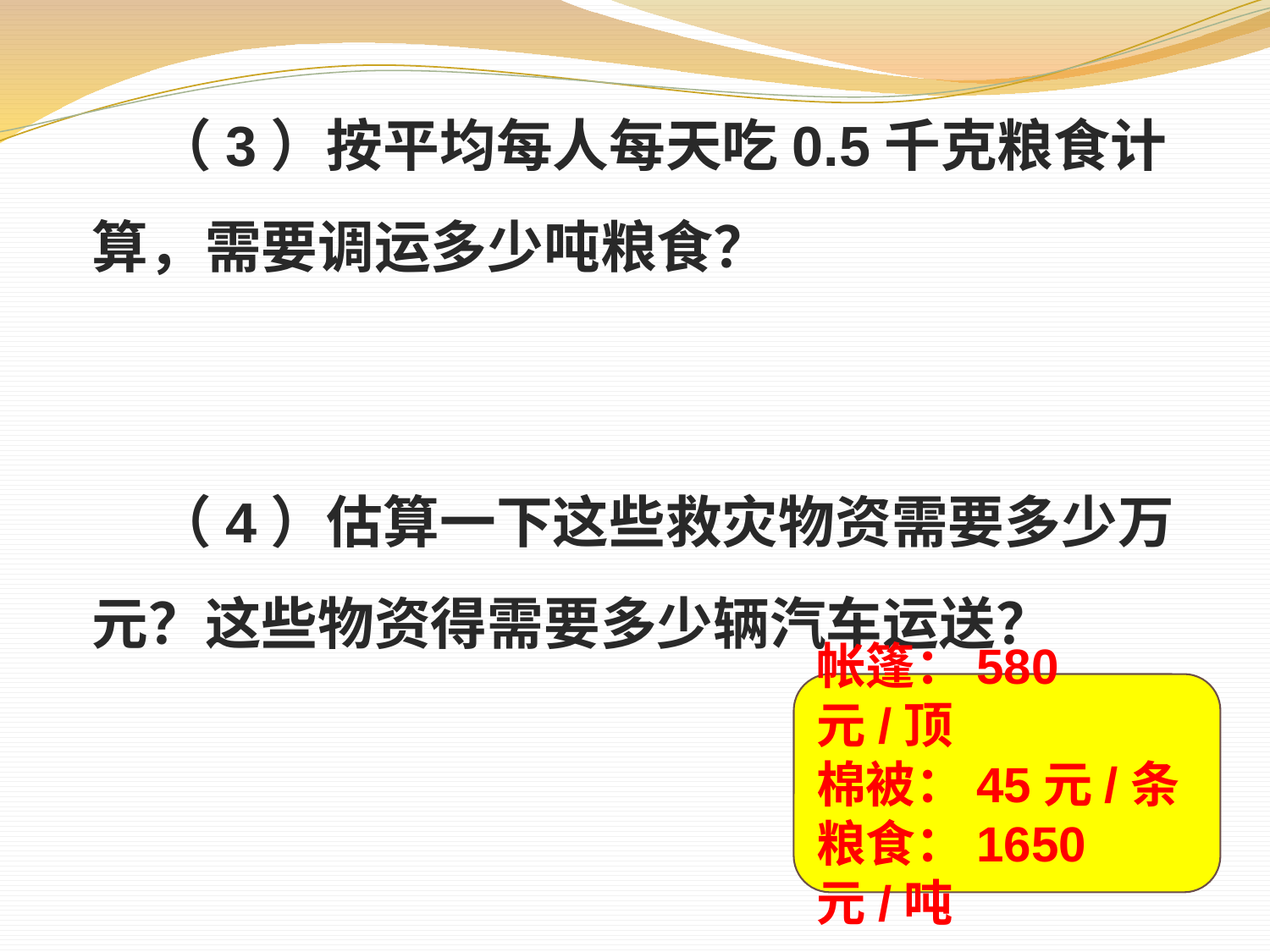

（3）按平均每人每天吃0.5千克粮食计算，需要调运多少吨粮食？
（4）估算一下这些救灾物资需要多少万元？这些物资得需要多少辆汽车运送？
帐篷：580元/顶
棉被：45元/条
粮食：1650元/吨